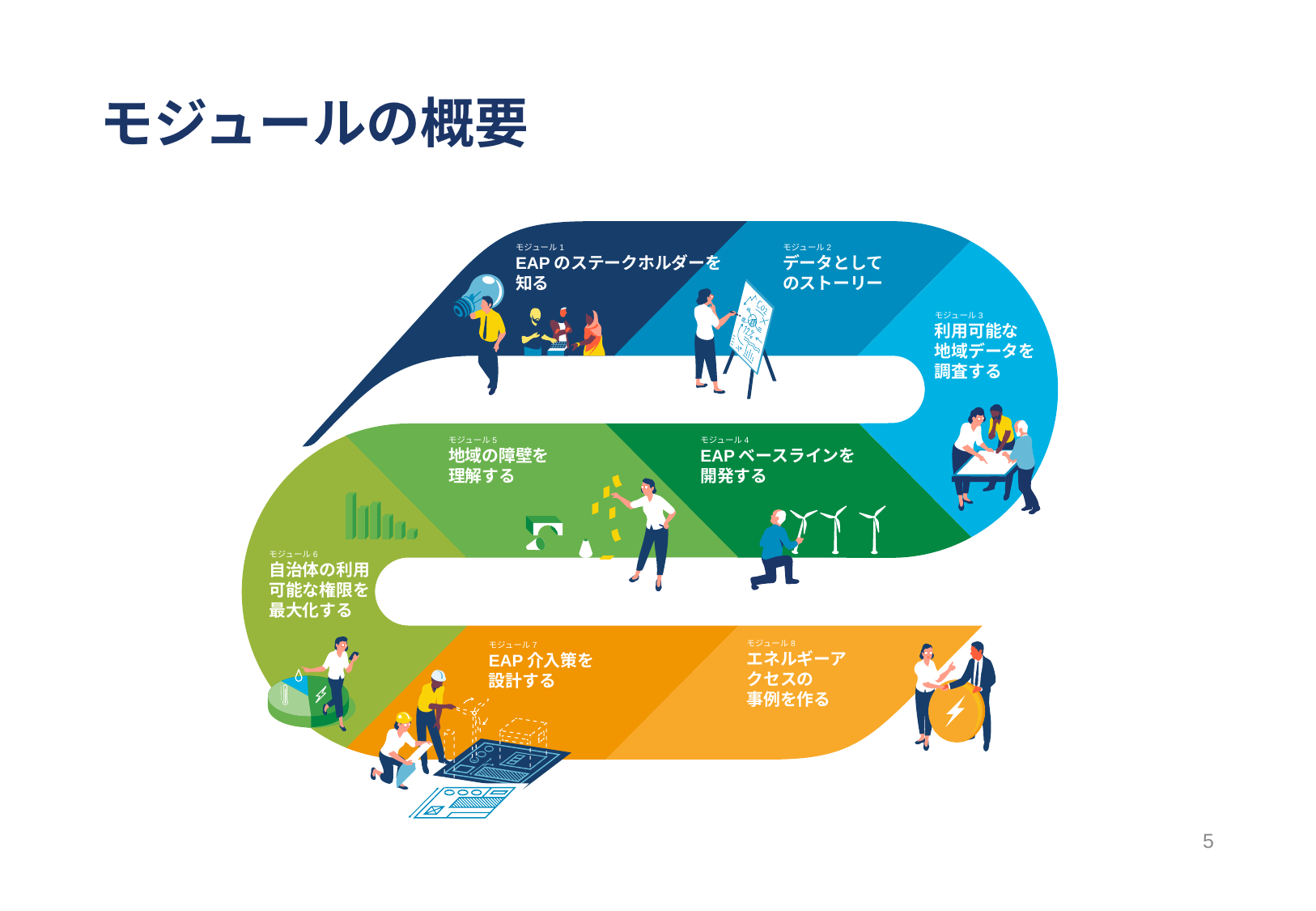

# モジュールの概要

モジュール1
EAPのステークホルダーを
知る
モジュール2
データとしてのストーリー
モジュール3
利用可能な
地域データを調査する
モジュール4
EAPベースラインを
開発する
モジュール5
地域の障壁を
理解する

モジュール6
自治体の利用
可能な権限を
最大化する

モジュール8
エネルギーアクセスの
事例を作る
モジュール7
EAP介入策を
設計する

5